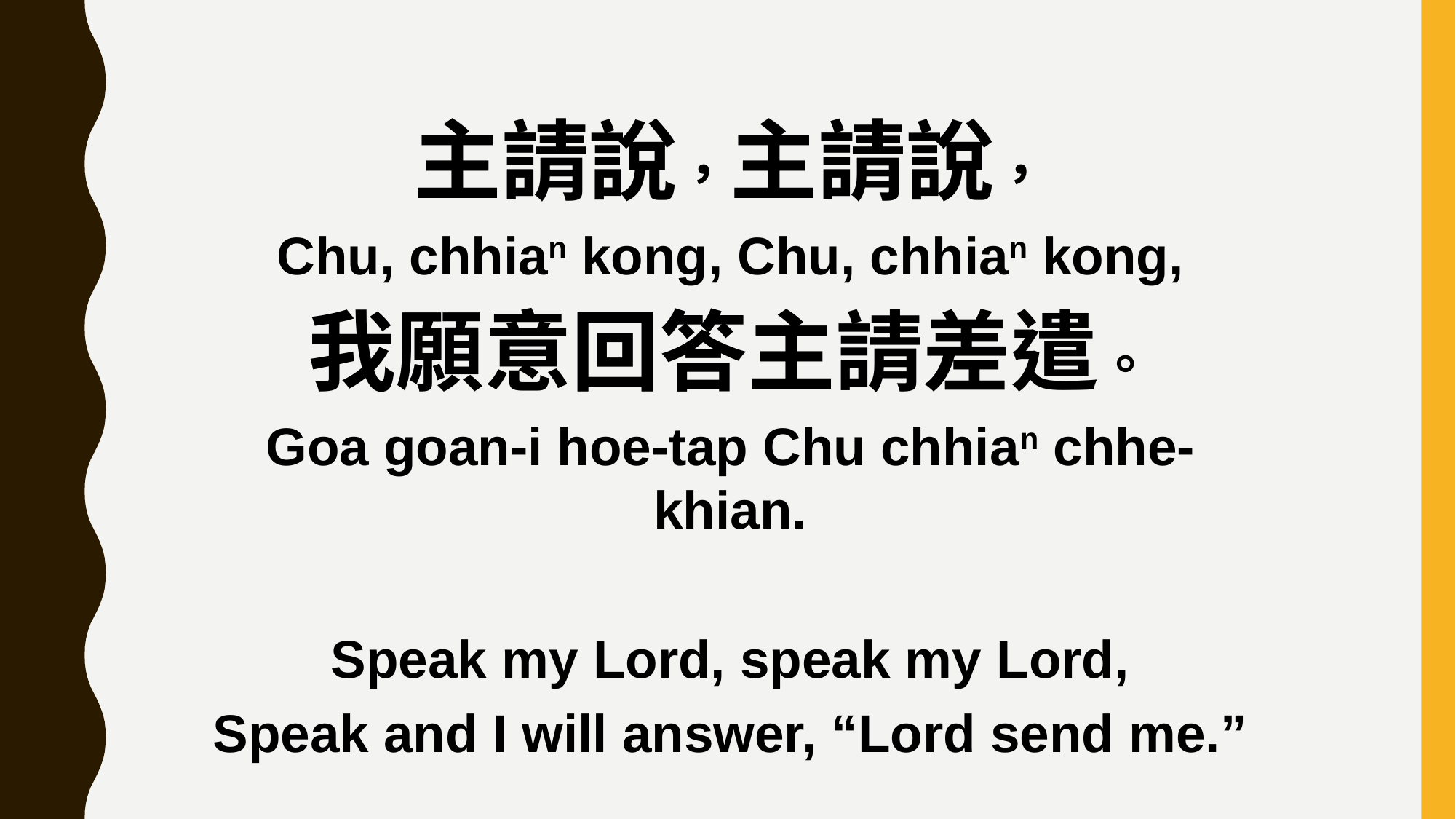

主請說，主請說，
Chu, chhian kong, Chu, chhian kong,
我願意回答主請差遣。
Goa goan-i hoe-tap Chu chhian chhe-khian.

Speak my Lord, speak my Lord,
Speak and I will answer, “Lord send me.”